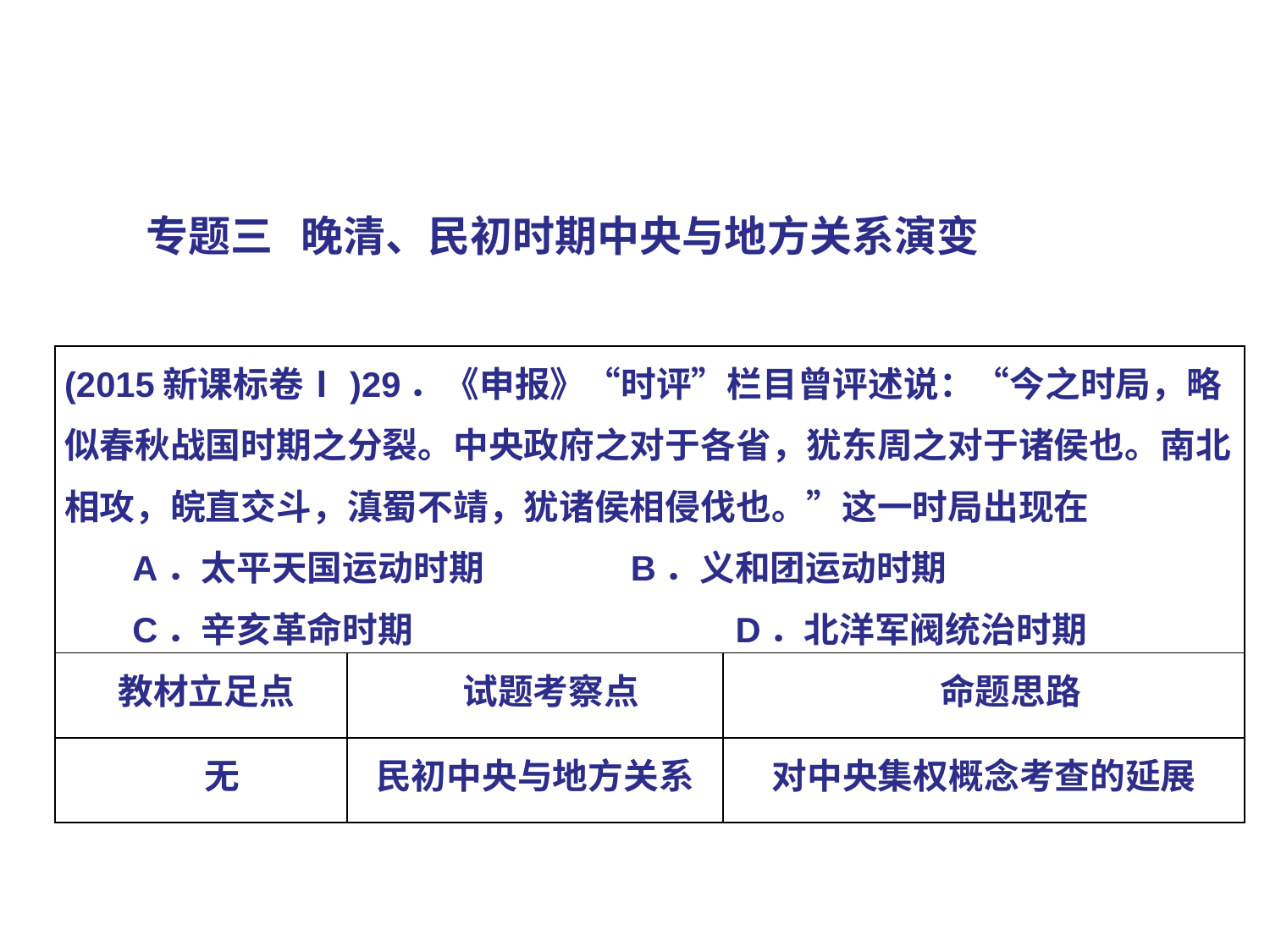

专题三   晚清、民初时期中央与地方关系演变
| (2015新课标卷Ⅰ)29．《申报》“时评”栏目曾评述说：“今之时局，略似春秋战国时期之分裂。中央政府之对于各省，犹东周之对于诸侯也。南北相攻，皖直交斗，滇蜀不靖，犹诸侯相侵伐也。”这一时局出现在 A．太平天国运动时期 B．义和团运动时期 C．辛亥革命时期 D．北洋军阀统治时期 |  |  |
| --- | --- | --- |
| 教材立足点 | 试题考察点 | 命题思路 |
| 无 | 民初中央与地方关系 | 对中央集权概念考查的延展 |